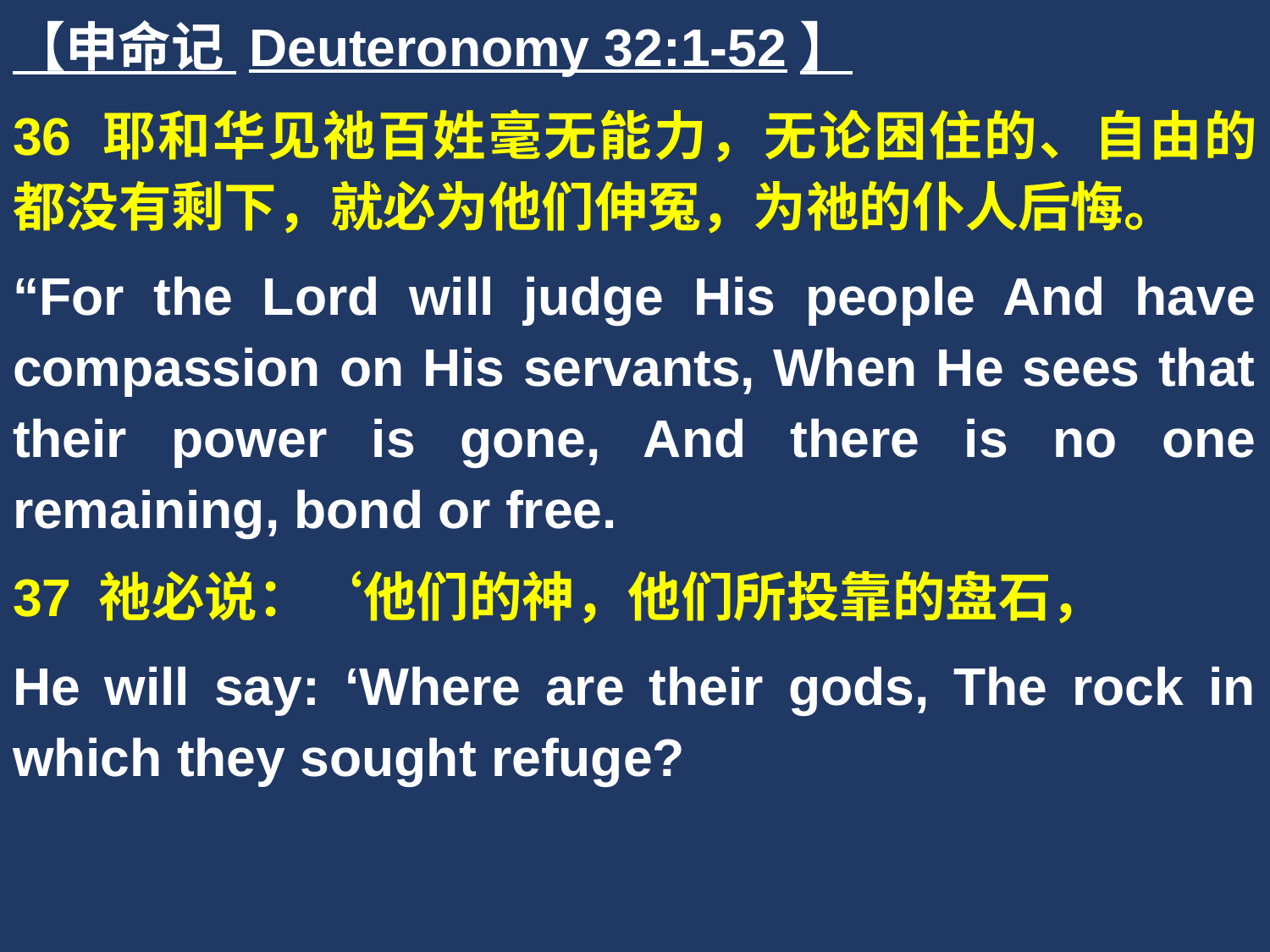

【申命记 Deuteronomy 32:1-52】
36 耶和华见祂百姓毫无能力，无论困住的、自由的都没有剩下，就必为他们伸冤，为祂的仆人后悔。
“For the Lord will judge His people And have compassion on His servants, When He sees that their power is gone, And there is no one remaining, bond or free.
37 祂必说：‘他们的神，他们所投靠的盘石，
He will say: ‘Where are their gods, The rock in which they sought refuge?